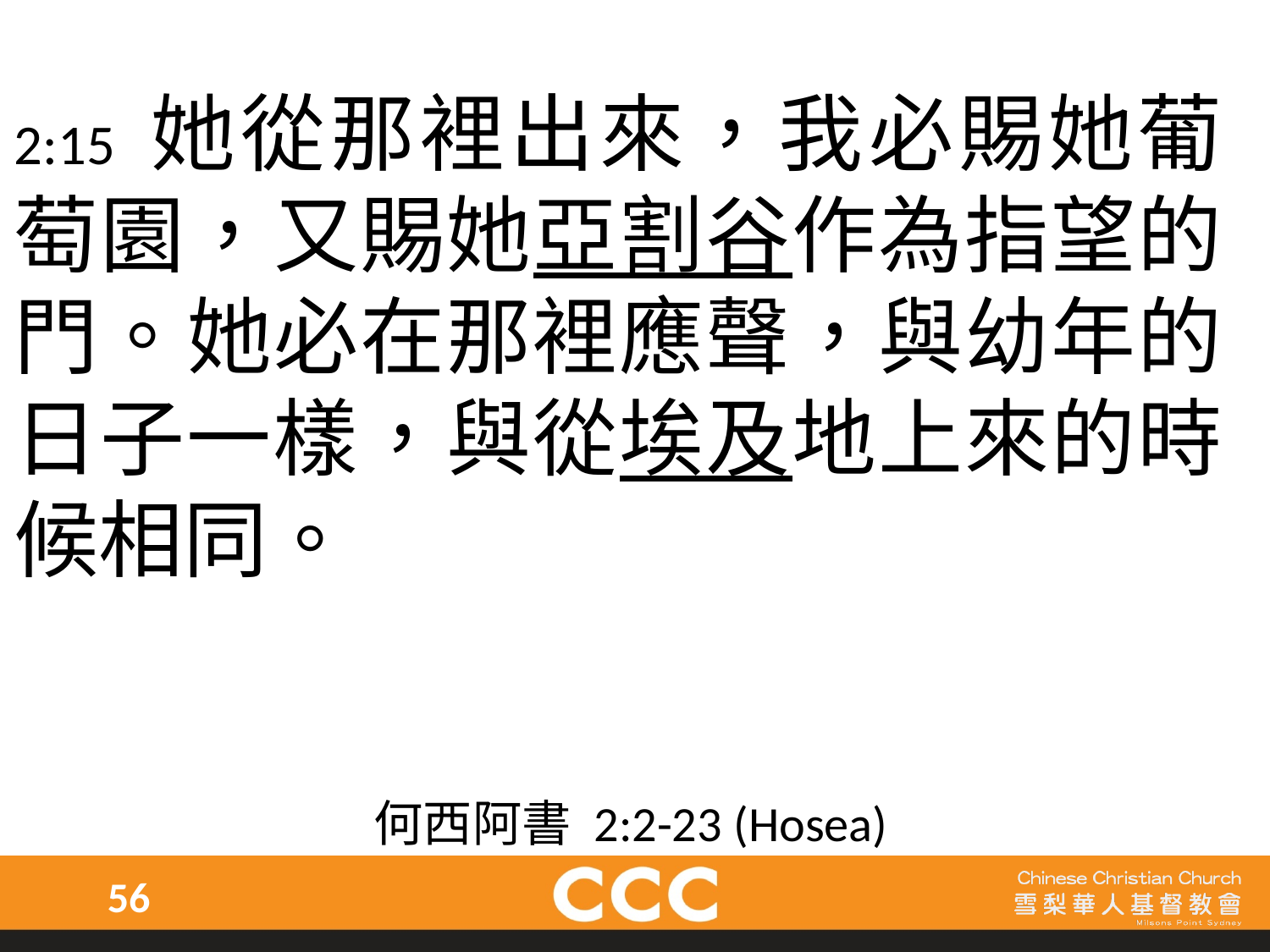

2:15 她從那裡出來，我必賜她葡萄園，又賜她亞割谷作為指望的門。她必在那裡應聲，與幼年的日子一樣，與從埃及地上來的時候相同。
何西阿書 2:2-23 (Hosea)
56